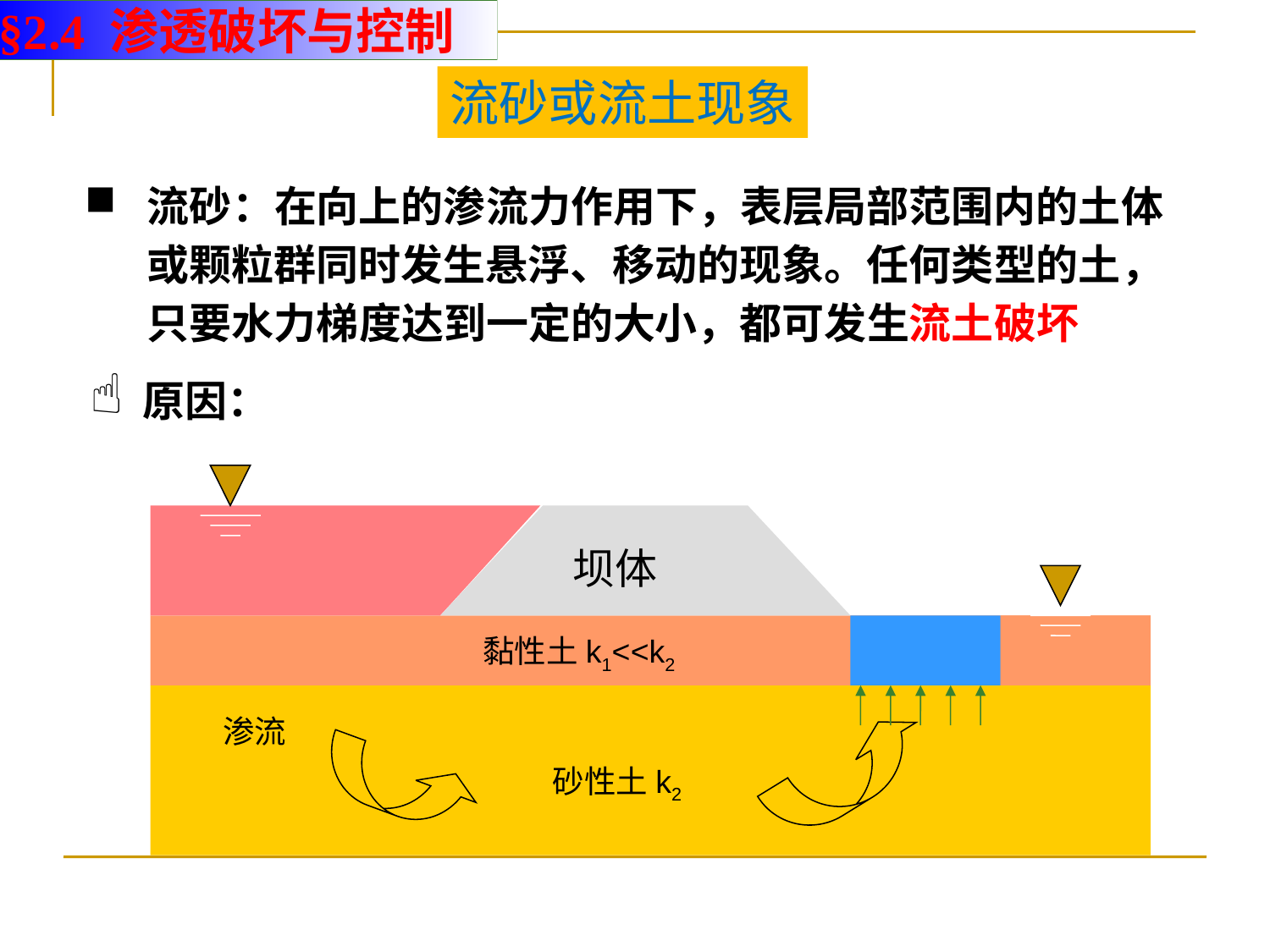

§2.4 渗透破坏与控制
流砂或流土现象
流砂：在向上的渗流力作用下，表层局部范围内的土体或颗粒群同时发生悬浮、移动的现象。任何类型的土，只要水力梯度达到一定的大小，都可发生流土破坏
 原因：

坝体

黏性土k1<<k2

渗流

砂性土k2